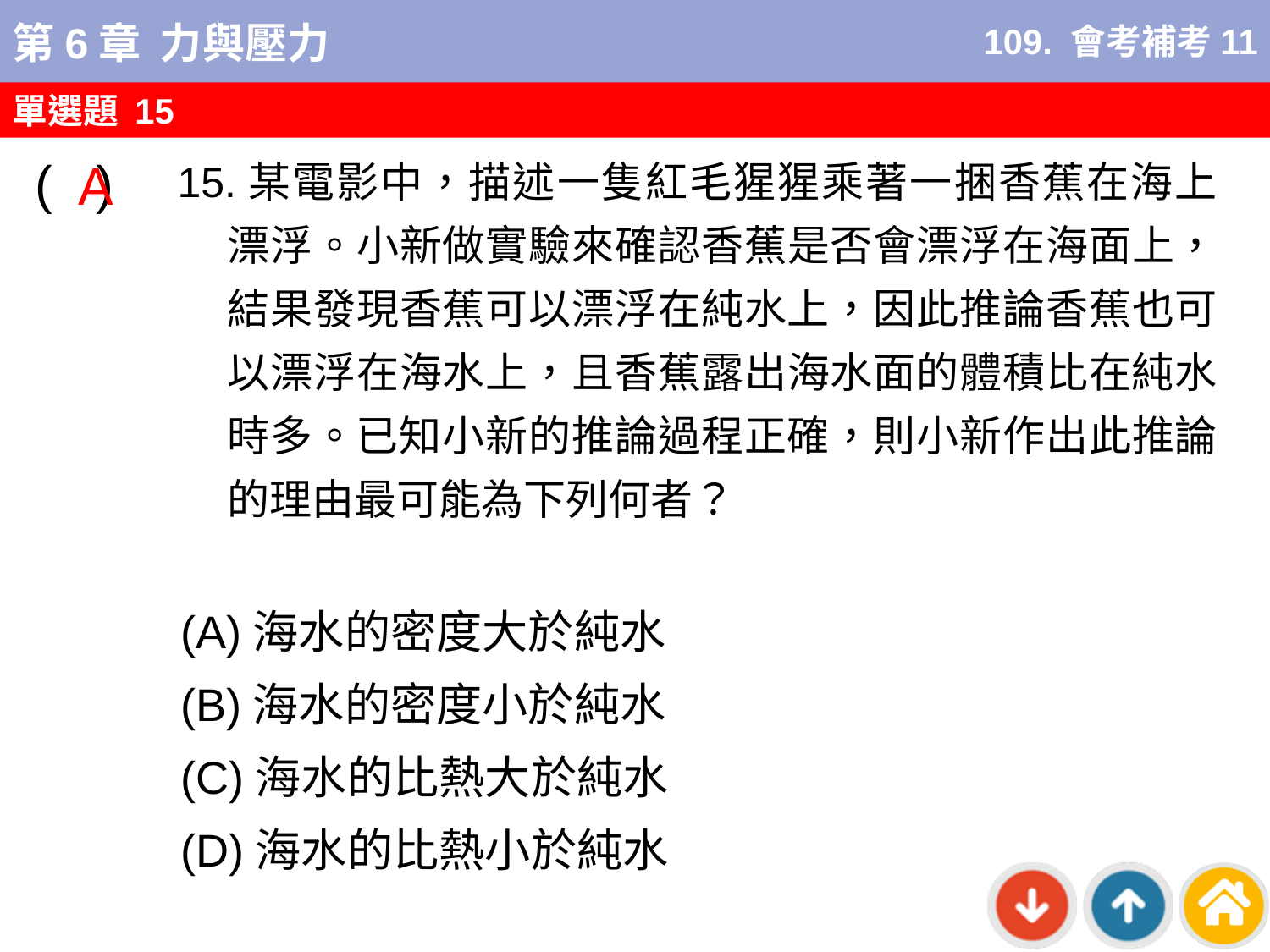

109. 會考補考11
單選題 15
A
(   )
15.某電影中，描述一隻紅毛猩猩乘著一捆香蕉在海上漂浮。小新做實驗來確認香蕉是否會漂浮在海面上，結果發現香蕉可以漂浮在純水上，因此推論香蕉也可以漂浮在海水上，且香蕉露出海水面的體積比在純水時多。已知小新的推論過程正確，則小新作出此推論的理由最可能為下列何者？
(A)海水的密度大於純水
(B)海水的密度小於純水
(C)海水的比熱大於純水
(D)海水的比熱小於純水